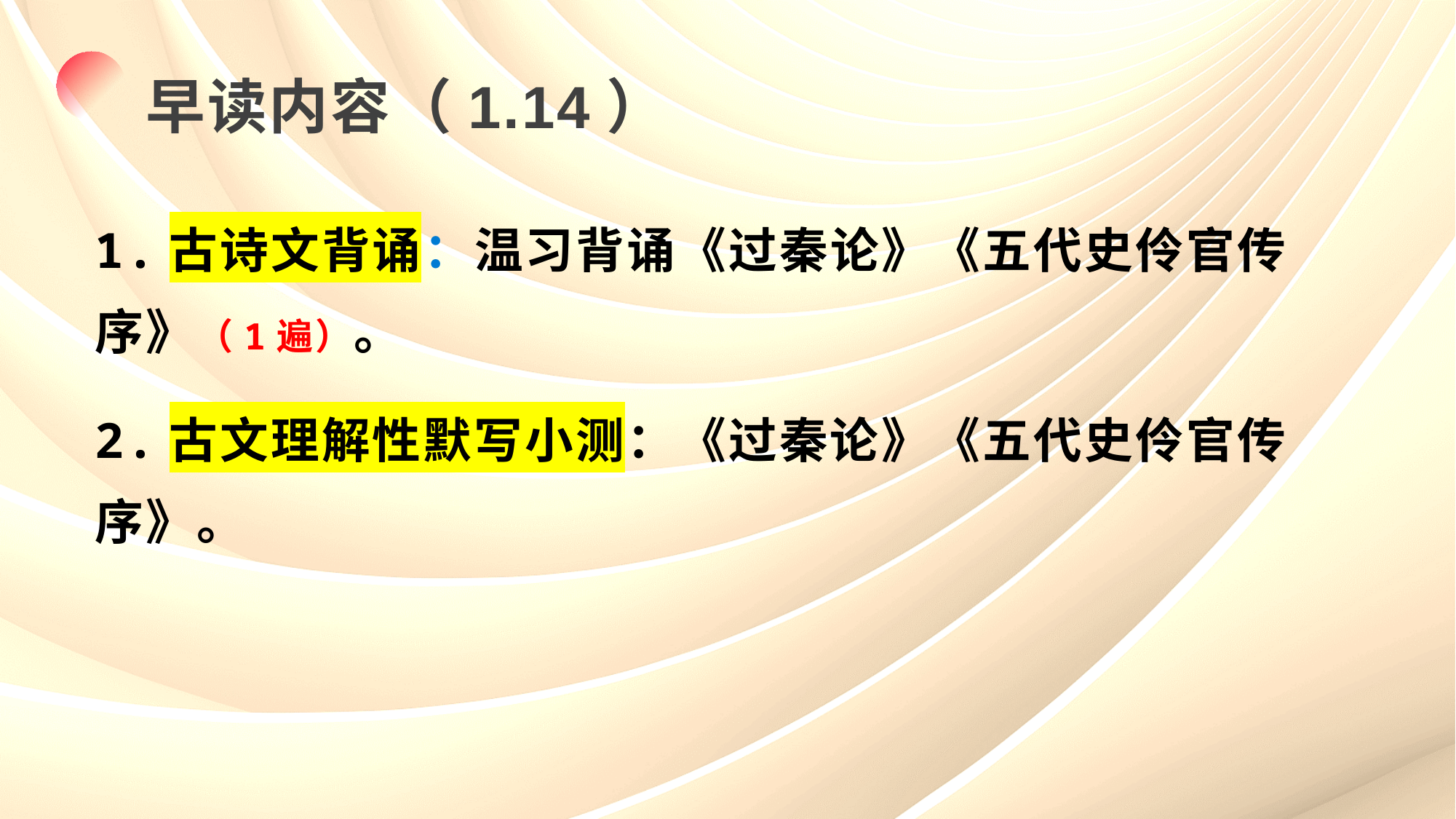

早读内容（1.14）
1.古诗文背诵：温习背诵《过秦论》《五代史伶官传序》（1遍）。
2.古文理解性默写小测：《过秦论》《五代史伶官传序》。